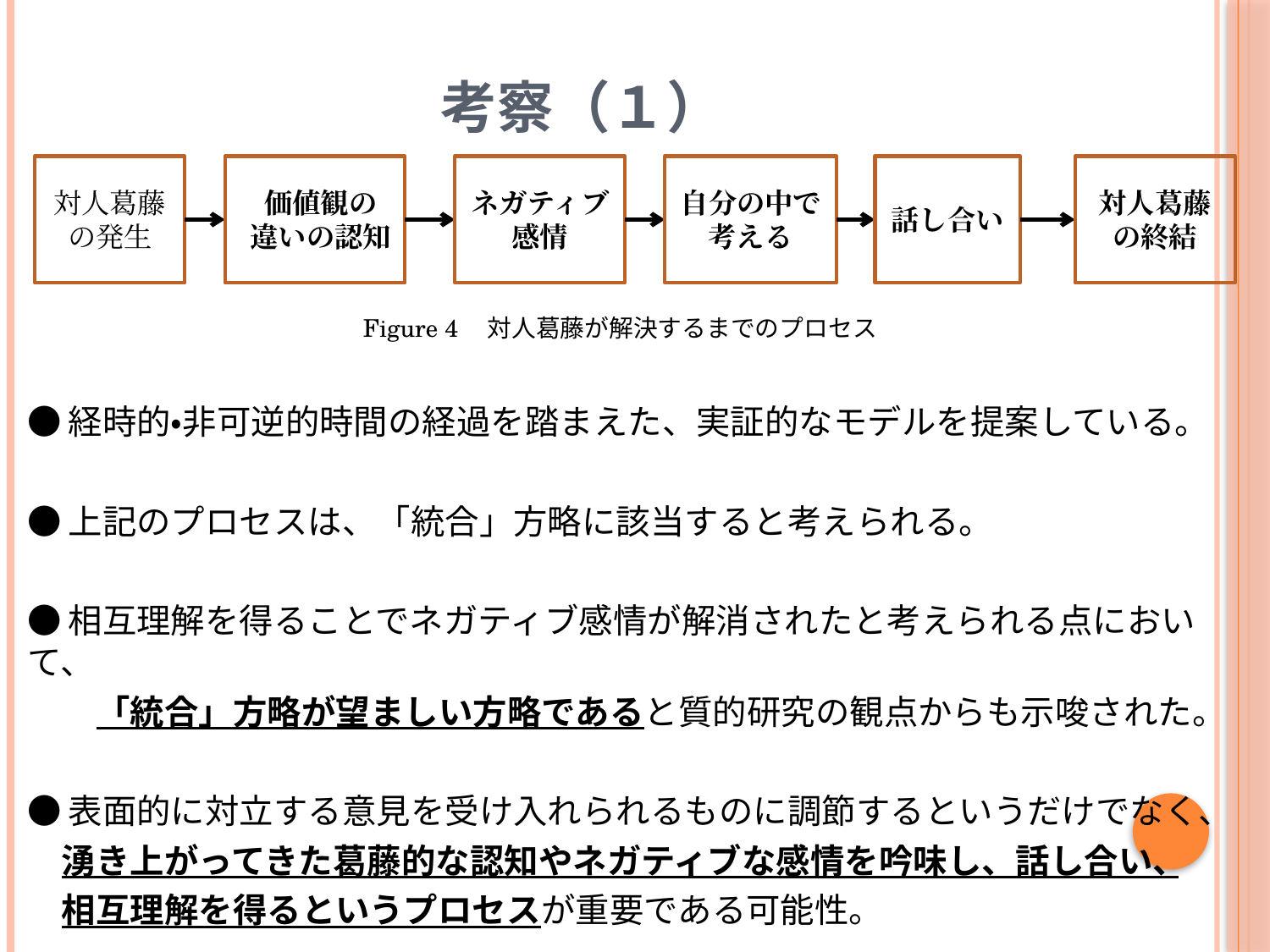

# 考察（１）

Figure 4　対人葛藤が解決するまでのプロセス

●経時的・非可逆的時間の経過を踏まえた、実証的なモデルを提案している。

●上記のプロセスは、「統合」方略に該当すると考えられる。

●相互理解を得ることでネガティブ感情が解消されたと考えられる点において、
　　「統合」方略が望ましい方略であると質的研究の観点からも示唆された。

●表面的に対立する意見を受け入れられるものに調節するというだけでなく、
　湧き上がってきた葛藤的な認知やネガティブな感情を吟味し、話し合い、
　相互理解を得るというプロセスが重要である可能性。

対人葛藤
の発生
価値観の
違いの認知
ネガティブ感情
自分の中で考える
話し合い
対人葛藤の終結